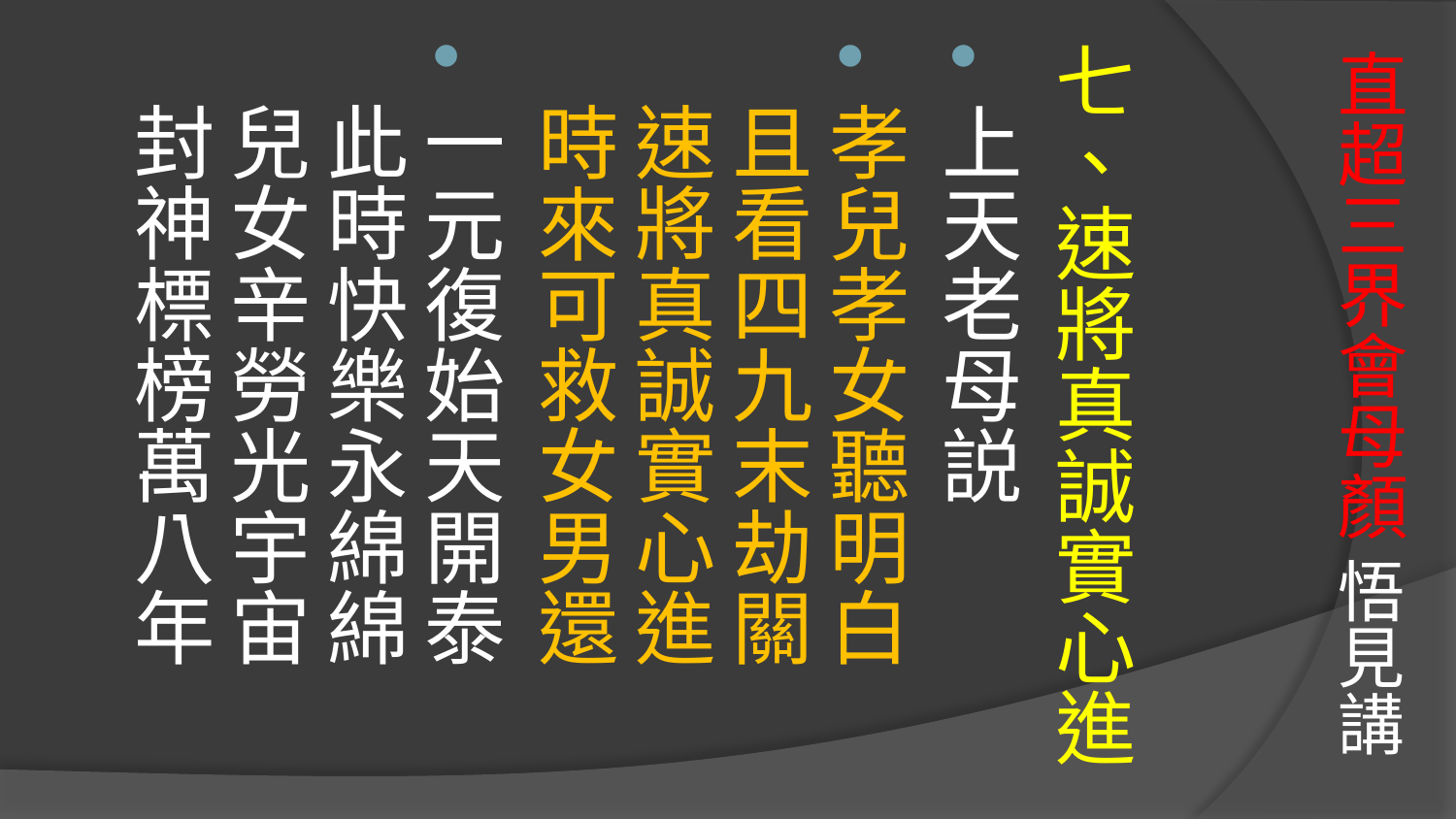

# 直超三界會母顏 悟見講
七、速將真誠實心進
上天老母説
孝兒孝女聽明白　且看四九末劫關　
速將真誠實心進　時來可救女男還
一元復始天開泰　此時快樂永綿綿　
兒女辛勞光宇宙　封神標榜萬八年